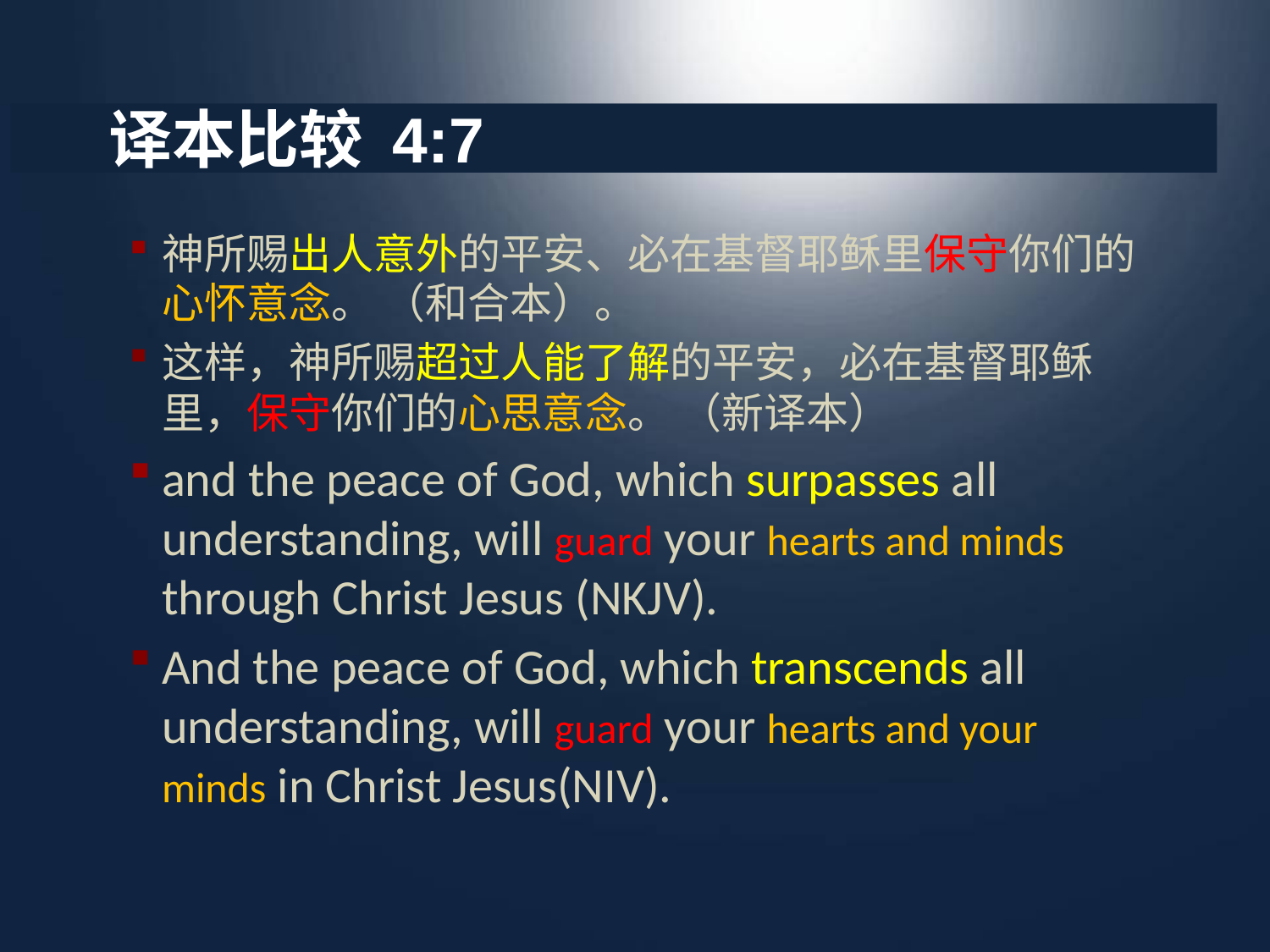

# 译本比较 4:7
神所赐出人意外的平安、必在基督耶稣里保守你们的心怀意念。 （和合本）。
这样，神所赐超过人能了解的平安，必在基督耶稣里，保守你们的心思意念。 （新译本）
and the peace of God, which surpasses all understanding, will guard your hearts and minds through Christ Jesus (NKJV).
And the peace of God, which transcends all understanding, will guard your hearts and your minds in Christ Jesus(NIV).